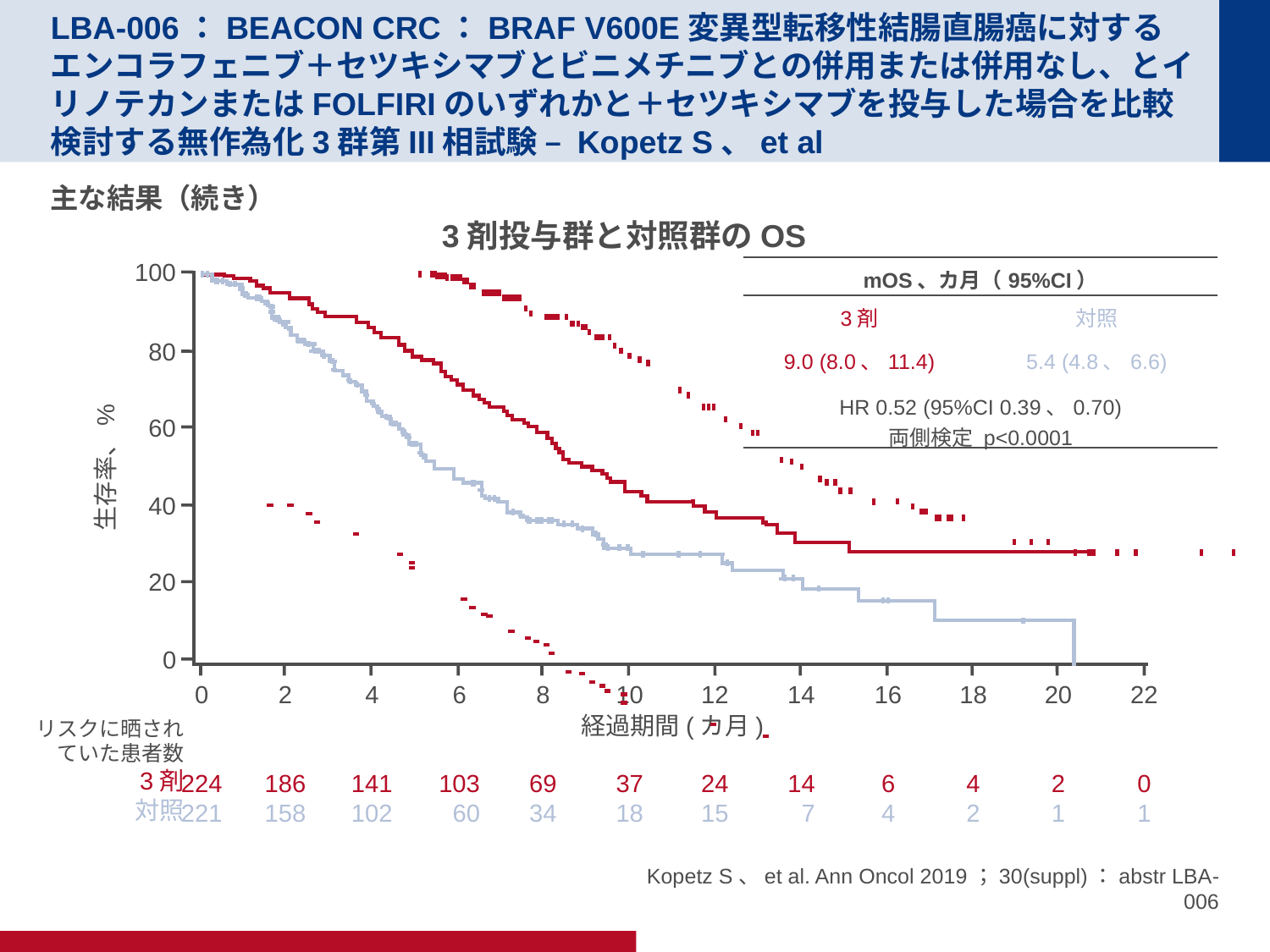

# LBA-006：BEACON CRC：BRAF V600E変異型転移性結腸直腸癌に対するエンコラフェニブ＋セツキシマブとビニメチニブとの併用または併用なし、とイリノテカンまたはFOLFIRIのいずれかと＋セツキシマブを投与した場合を比較検討する無作為化3群第III相試験 – Kopetz S、et al
主な結果（続き）

3剤投与群と対照群のOS
100

80

60

生存率、%
40

20

0

0

224
221
2

186
158
4

141
102
6

103
60
8

69
34
10

37
18
12

24
15
14

14
7
16

6
4
18

4
2
20

2
1
22

0
1
経過期間(カ月)
リスクに晒され
ていた患者数
3剤
対照
| mOS、カ月（95%CI） |  |
| --- | --- |
| 3剤 | 対照 |
| 9.0 (8.0、11.4) | 5.4 (4.8、6.6) |
| HR 0.52 (95%CI 0.39、0.70) 両側検定 p<0.0001 |  |

Kopetz S、et al. Ann Oncol 2019；30(suppl)：abstr LBA-006